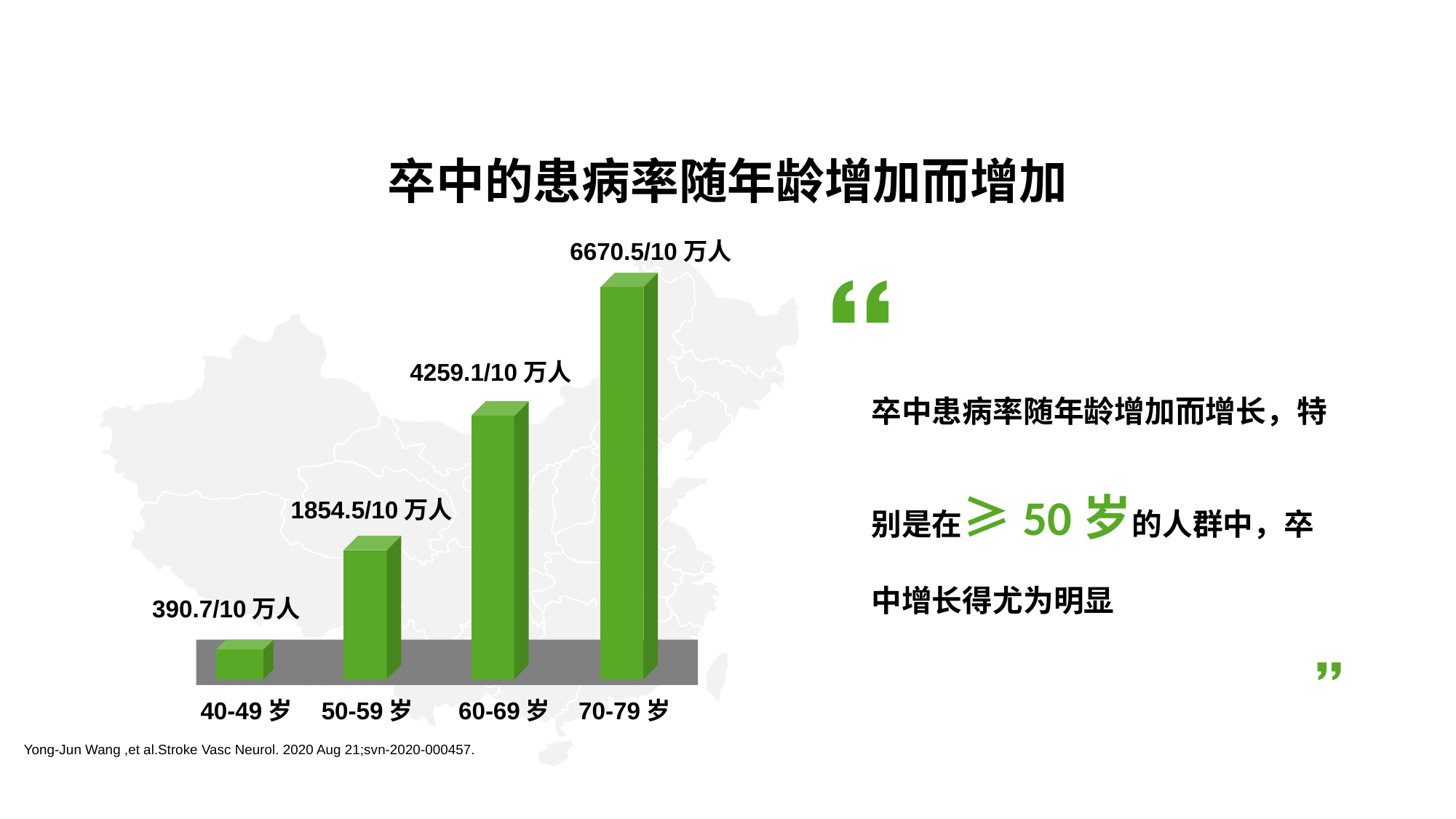

# 卒中的患病率随年龄增加而增加
6670.5/10万人

卒中患病率随年龄增加而增长，特别是在≥50岁的人群中，卒中增长得尤为明显
4259.1/10万人

1854.5/10万人

390.7/10万人

40-49岁
50-59岁
60-69岁
70-79岁
Yong-Jun Wang ,et al.Stroke Vasc Neurol. 2020 Aug 21;svn-2020-000457.